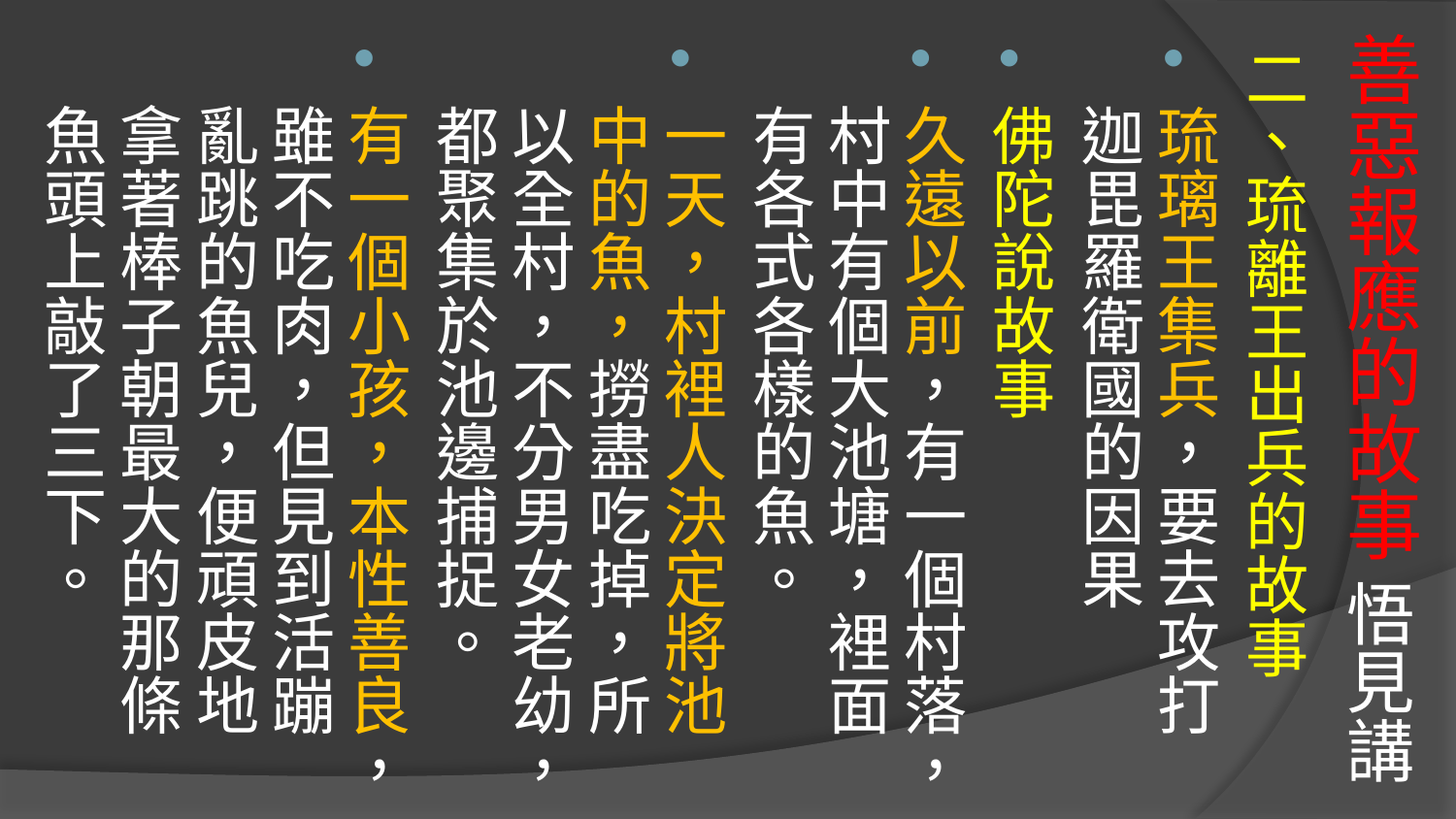

# 善惡報應的故事 悟見講
二、琉離王出兵的故事
琉璃王集兵，要去攻打迦毘羅衛國的因果
佛陀說故事
久遠以前，有一個村落，村中有個大池塘，裡面有各式各樣的魚。
一天，村裡人決定將池中的魚，撈盡吃掉，所以全村，不分男女老幼，都聚集於池邊捕捉。
有一個小孩，本性善良，雖不吃肉，但見到活蹦亂跳的魚兒，便頑皮地拿著棒子朝最大的那條魚頭上敲了三下。